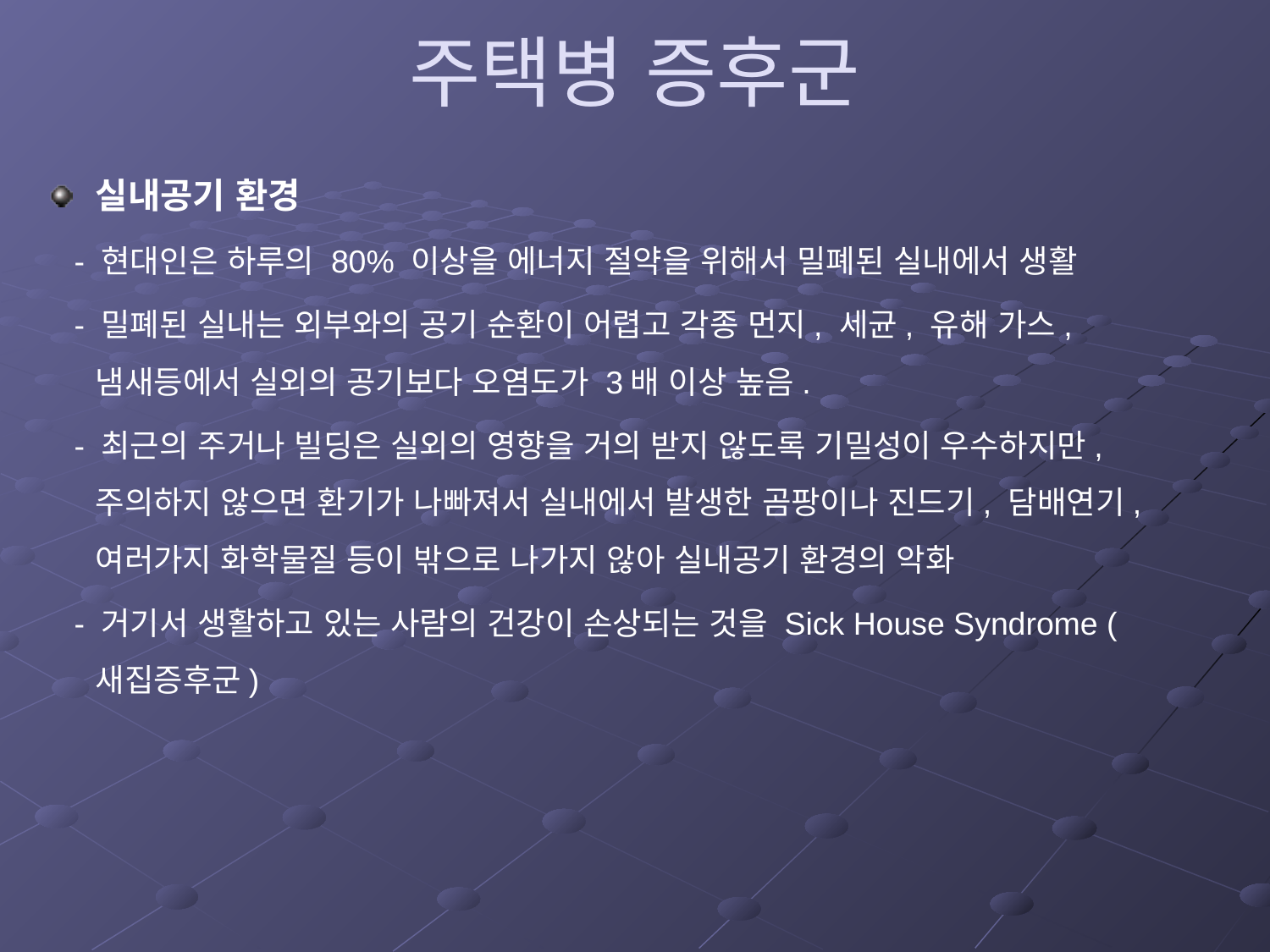

# 주택병 증후군
실내공기 환경
   - 현대인은 하루의 80% 이상을 에너지 절약을 위해서 밀폐된 실내에서 생활
   - 밀폐된 실내는 외부와의 공기 순환이 어렵고 각종 먼지, 세균, 유해 가스, 냄새등에서 실외의 공기보다 오염도가 3배 이상 높음.
   - 최근의 주거나 빌딩은 실외의 영향을 거의 받지 않도록 기밀성이 우수하지만, 주의하지 않으면 환기가 나빠져서 실내에서 발생한 곰팡이나 진드기, 담배연기, 여러가지 화학물질 등이 밖으로 나가지 않아 실내공기 환경의 악화
   - 거기서 생활하고 있는 사람의 건강이 손상되는 것을 Sick House Syndrome (새집증후군)